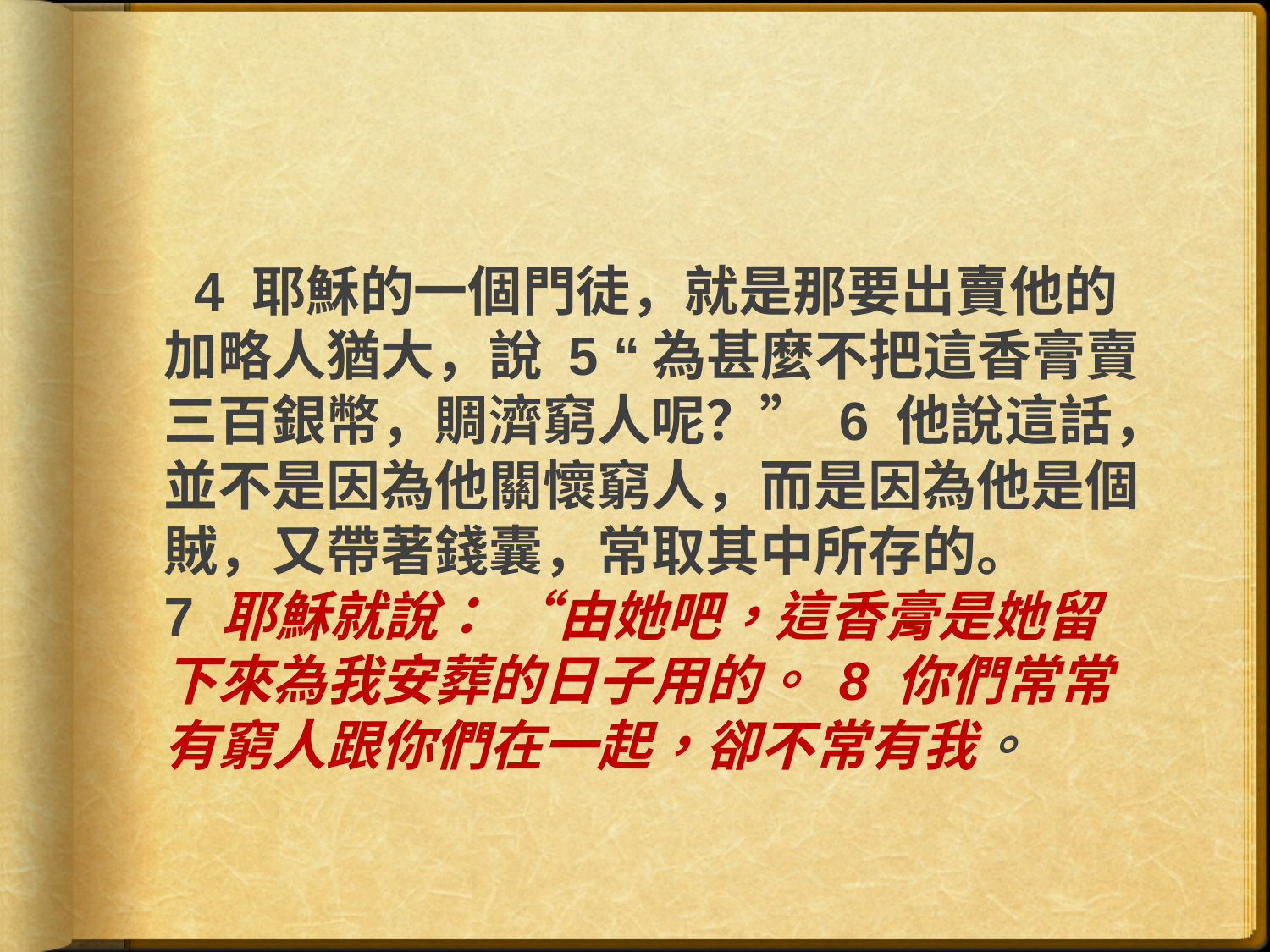

#
  4 耶穌的一個門徒，就是那要出賣他的加略人猶大，說 5 “為甚麼不把這香膏賣三百銀幣，賙濟窮人呢？” 6 他說這話，並不是因為他關懷窮人，而是因為他是個賊，又帶著錢囊，常取其中所存的。   7 耶穌就說： “由她吧，這香膏是她留下來為我安葬的日子用的。 8 你們常常有窮人跟你們在一起，卻不常有我。